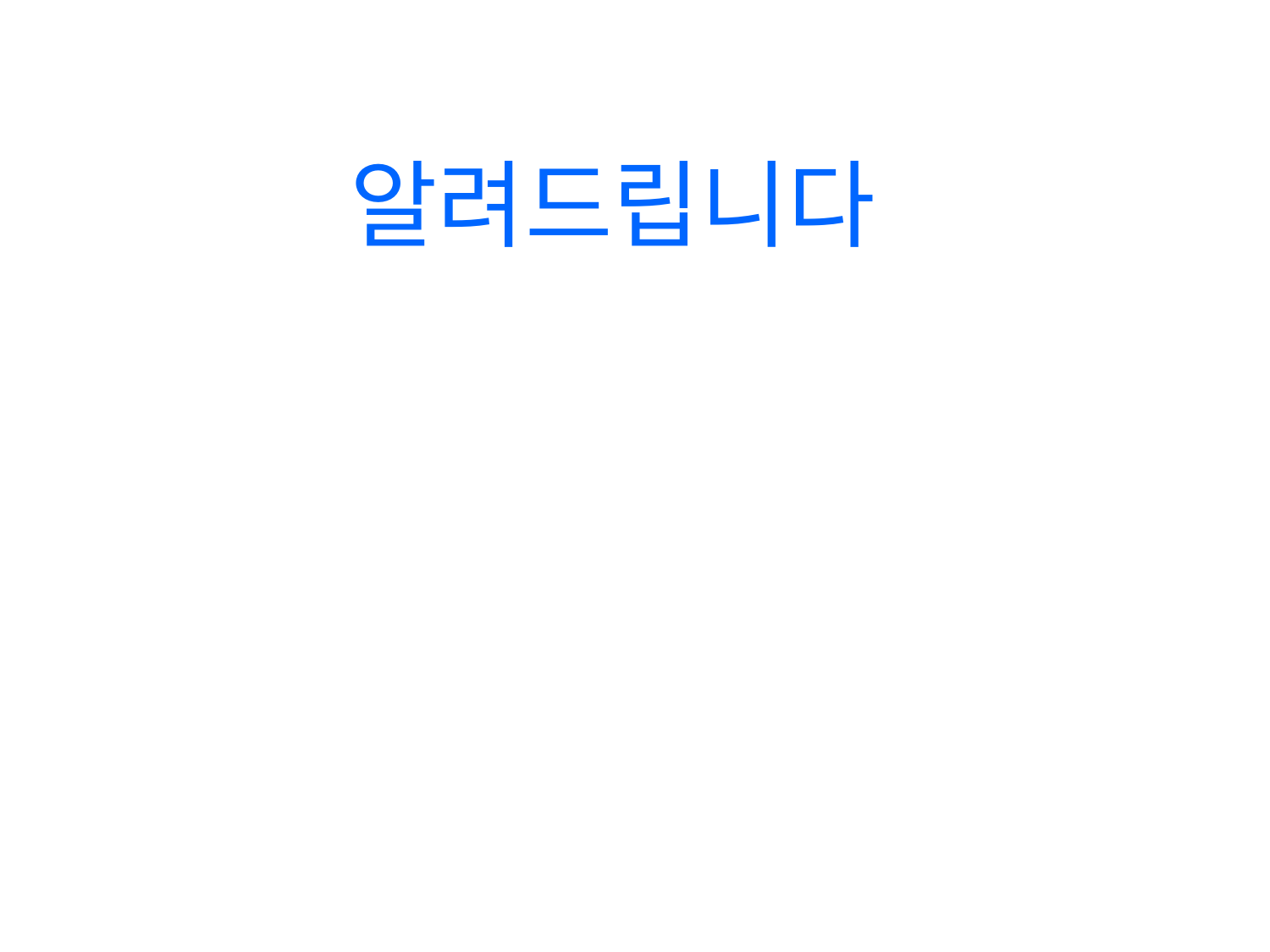

이곳 화장실은

휴지통 없는 화장실입니다.
○ 생리대는 생리대통에 꼭 넣어 주시고
○ 휴지는 변기에 넣어 주세요
강남주차관리소 / 개화역환승센터
알려드립니다